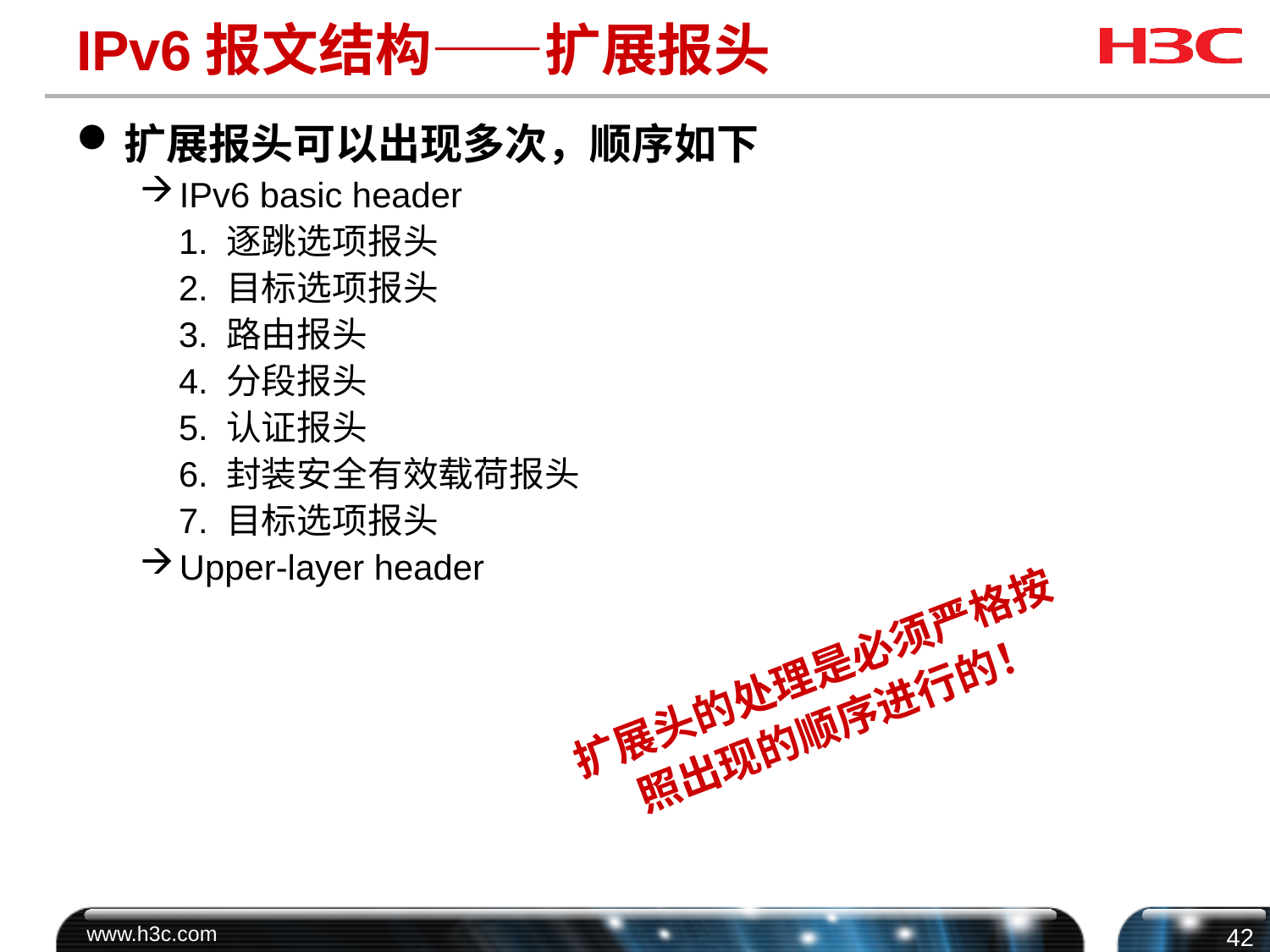

# IPv6报文结构——扩展报头
扩展报头可以出现多次，顺序如下
IPv6 basic header
    1. 逐跳选项报头
    2. 目标选项报头
    3. 路由报头
    4. 分段报头
    5. 认证报头
    6. 封装安全有效载荷报头
    7. 目标选项报头
Upper-layer header

扩展头的处理是必须严格按照出现的顺序进行的！